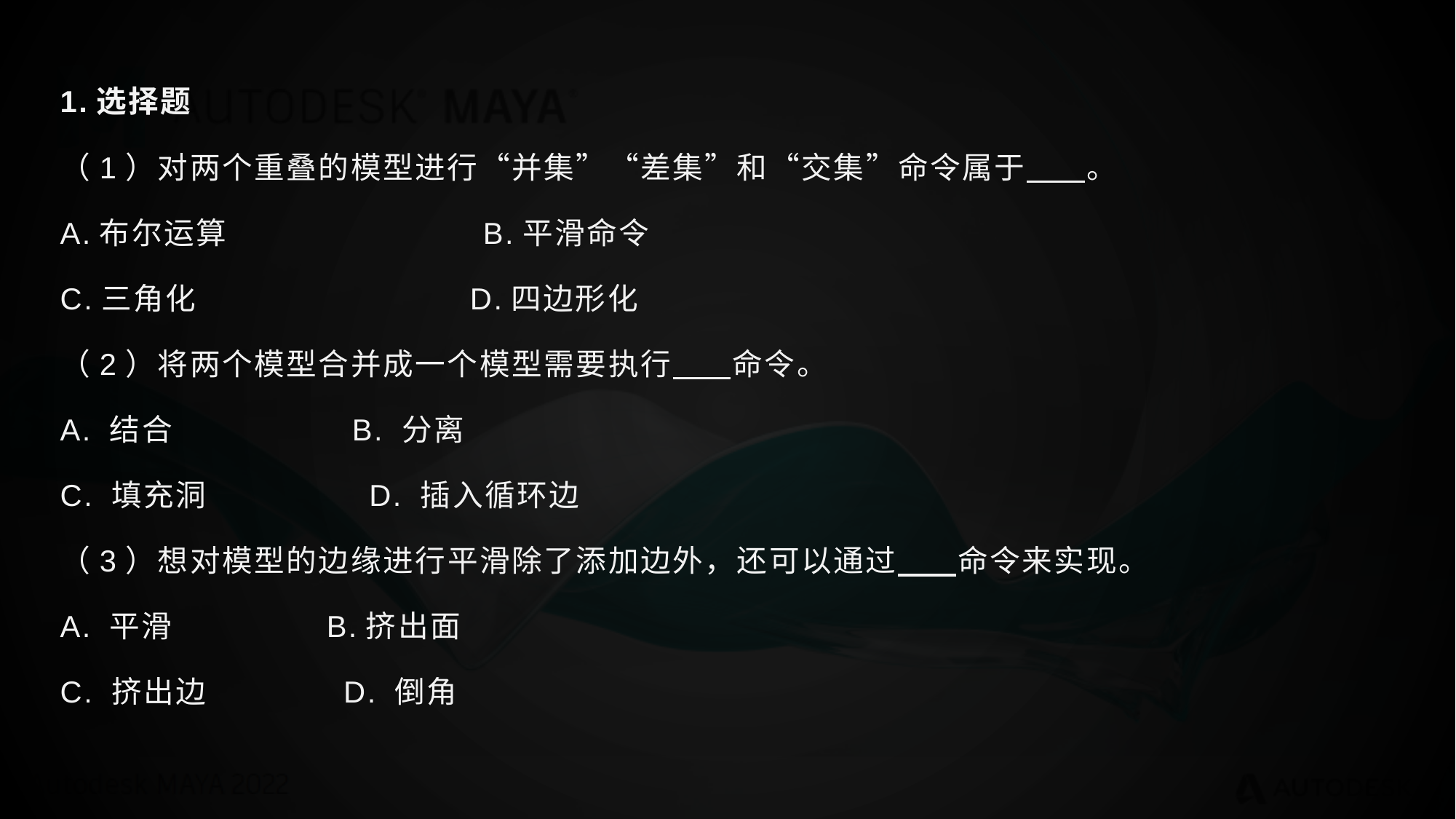

1.选择题
（1）对两个重叠的模型进行“并集”“差集”和“交集”命令属于       。
A.布尔运算                             B.平滑命令
C.三角化                               D.四边形化
（2）将两个模型合并成一个模型需要执行       命令。
A. 结合                    B. 分离
C. 填充洞                  D. 插入循环边
（3）想对模型的边缘进行平滑除了添加边外，还可以通过       命令来实现。
A. 平滑                 B.挤出面
C. 挤出边               D. 倒角